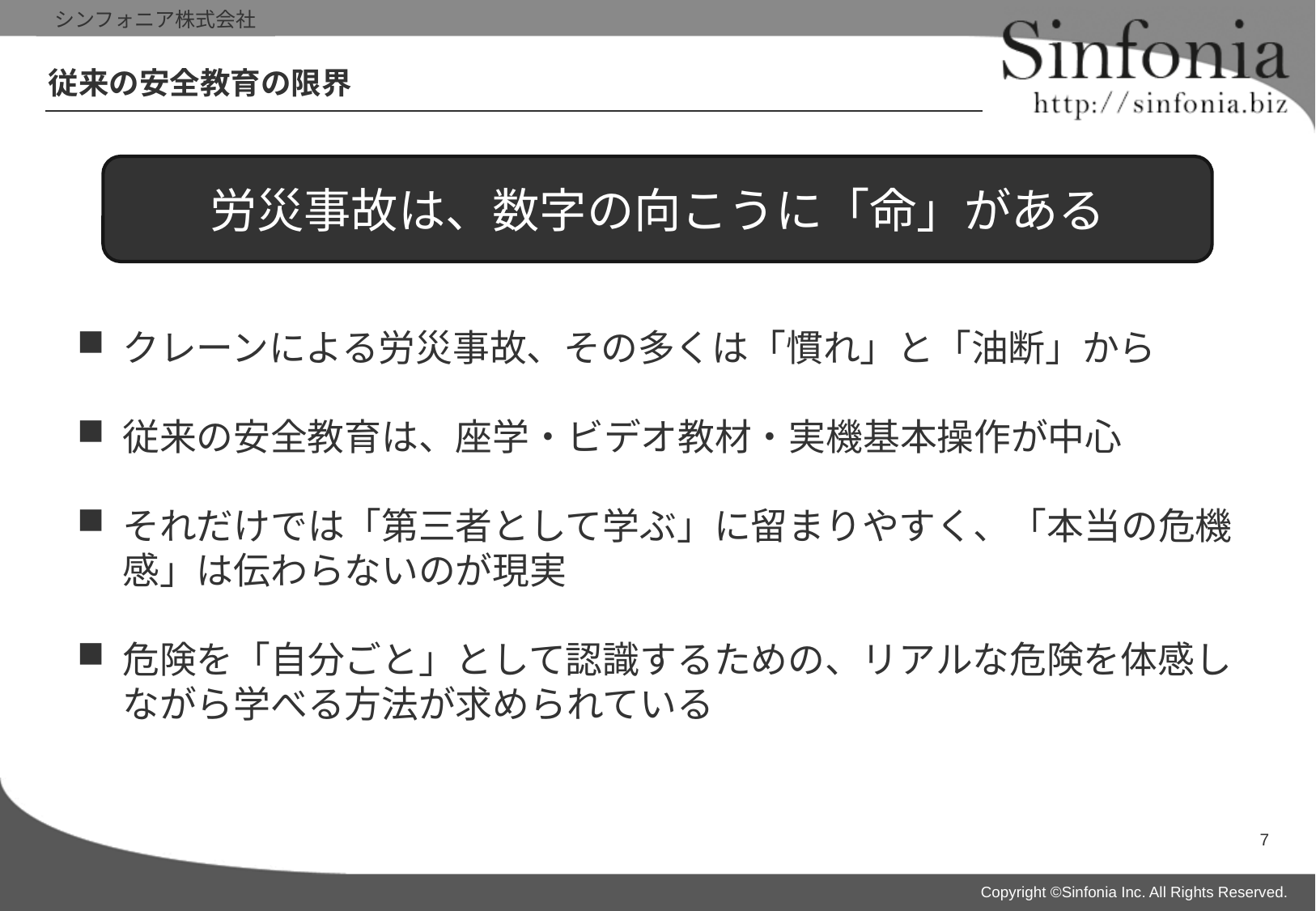

# 従来の安全教育の限界
労災事故は、数字の向こうに「命」がある
クレーンによる労災事故、その多くは「慣れ」と「油断」から

従来の安全教育は、座学・ビデオ教材・実機基本操作が中心

それだけでは「第三者として学ぶ」に留まりやすく、「本当の危機感」は伝わらないのが現実

危険を「自分ごと」として認識するための、リアルな危険を体感しながら学べる方法が求められている
7